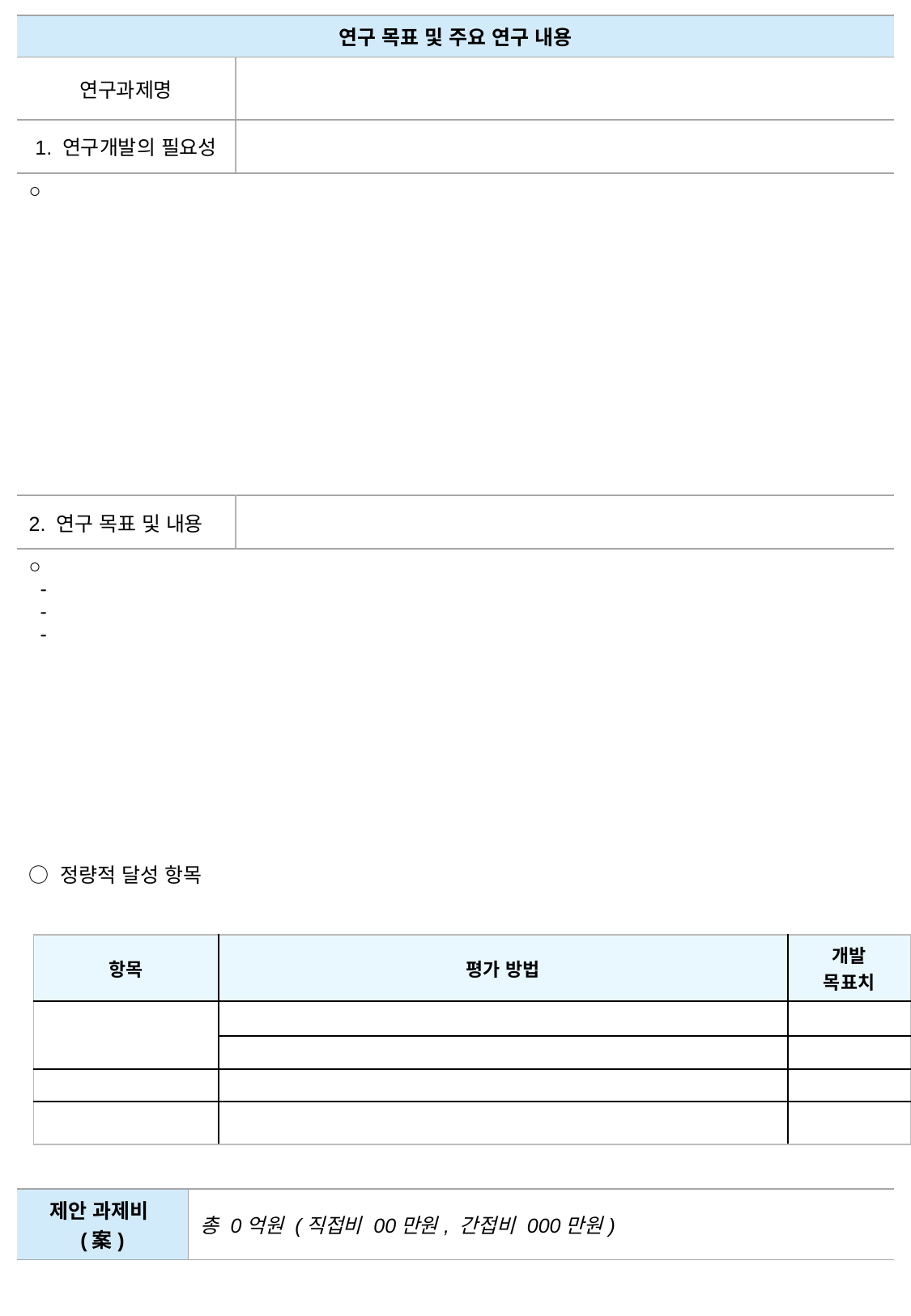

| 제안자 | 성 명 |  | 소속 및 직위 |  |
| --- | --- | --- | --- | --- |
|  | 휴대폰 |  | E-Mail |  |
| 참여 과제명 |  |  |  |  |
| 제안 과제명 |  |  |  |  |
| 연구 목표 및 주요 연구 내용 |  |  |
| --- | --- | --- |
| 연구과제명 |  |  |
| 1. 연구개발의 필요성 |  |  |
| ○ |  |  |
| 2. 연구 목표 및 내용 |  |  |
| ○ - - - ○ 정량적 달성 항목 |  |  |
| 제안 과제비(案) | 총 0억원 (직접비 00만원, 간접비 000만원) |  |
| 항목 | 평가 방법 | 개발 목표치 |
| --- | --- | --- |
|  |  |  |
|  |  |  |
|  |  |  |
|  |  |  |